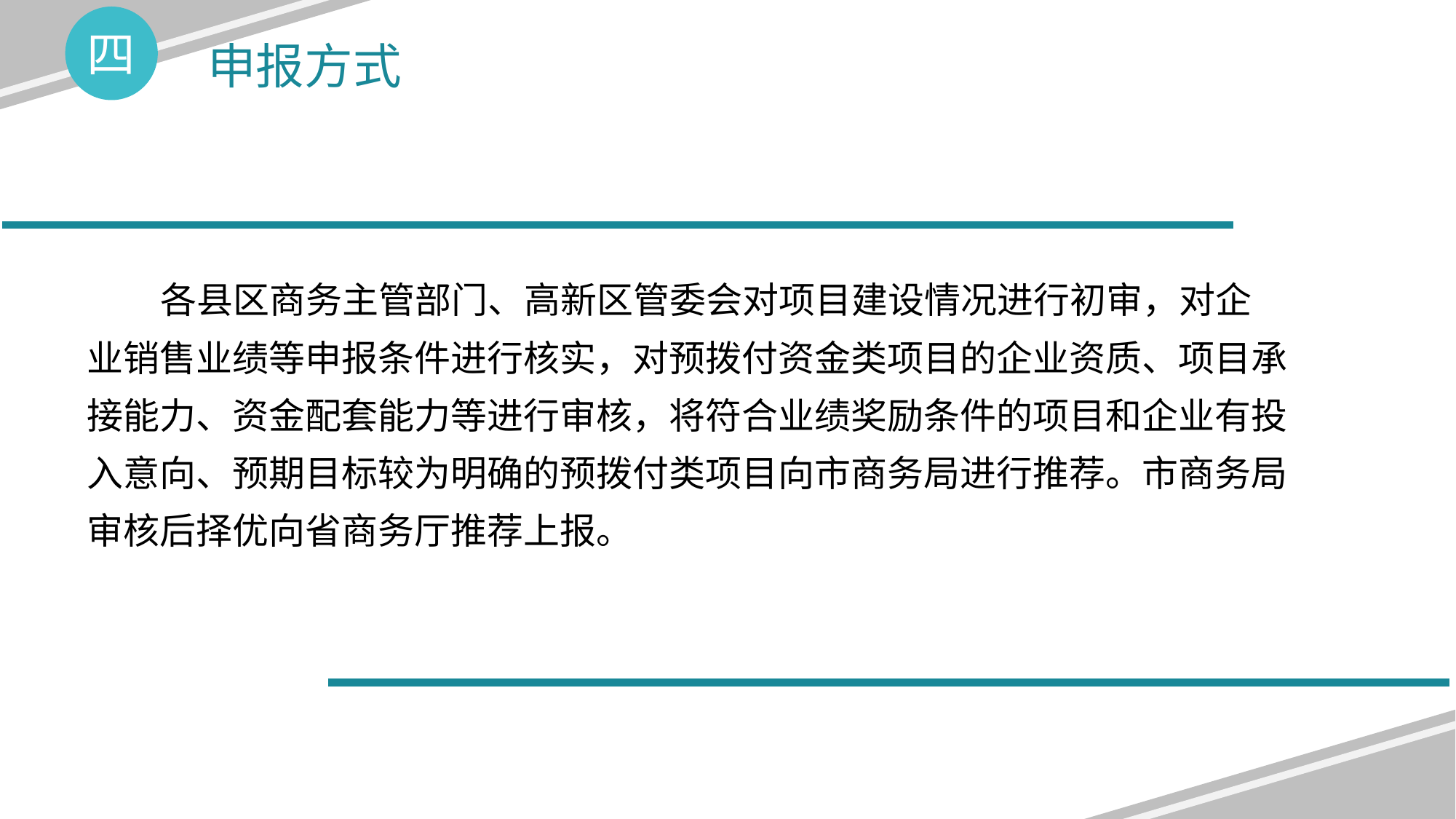

四
申报方式

  各县区商务主管部门、高新区管委会对项目建设情况进行初审，对企业销售业绩等申报条件进行核实，对预拨付资金类项目的企业资质、项目承接能力、资金配套能力等进行审核，将符合业绩奖励条件的项目和企业有投入意向、预期目标较为明确的预拨付类项目向市商务局进行推荐。市商务局审核后择优向省商务厅推荐上报。